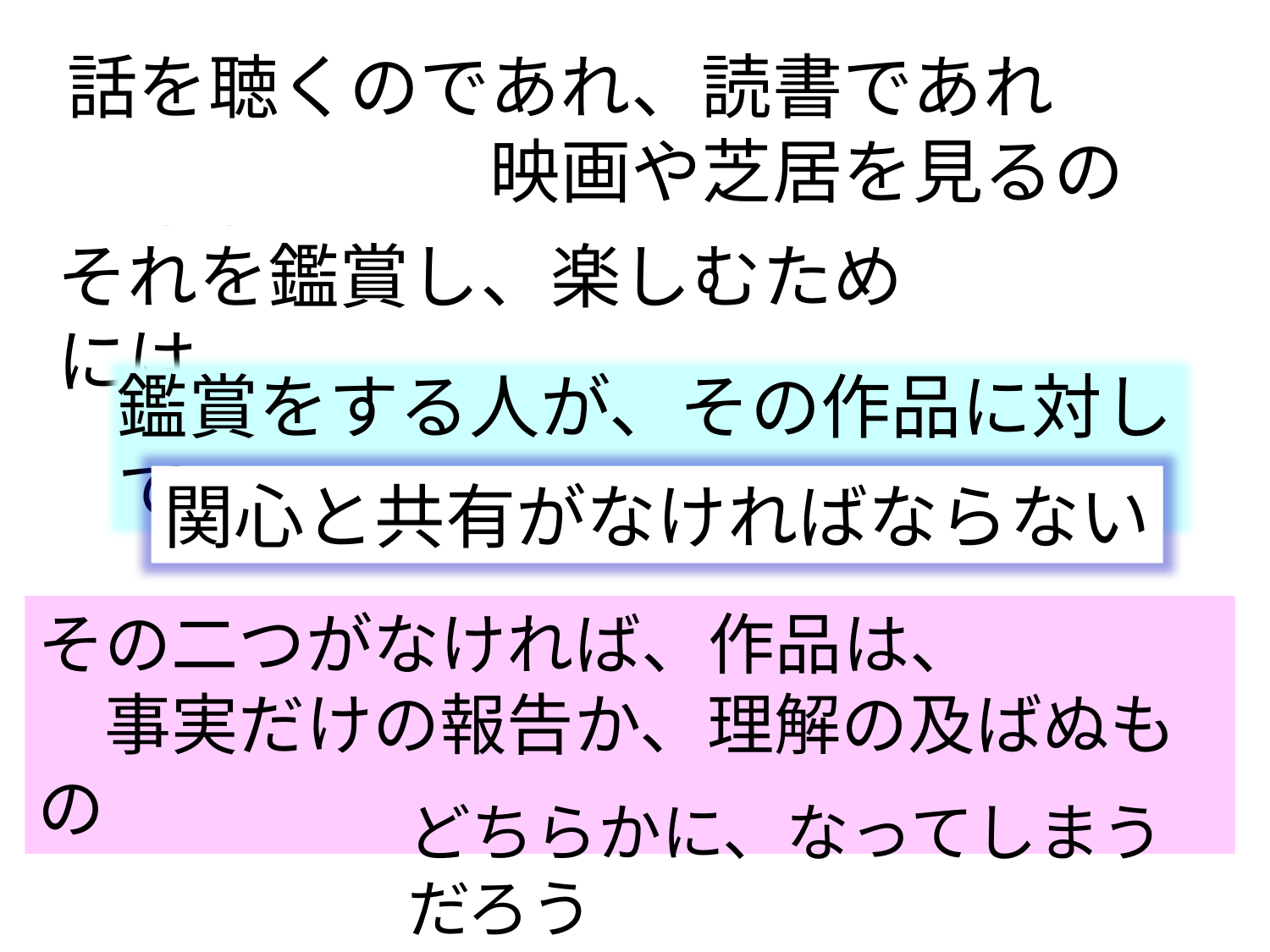

話を聴くのであれ、読書であれ
　　　　　　映画や芝居を見るのであれ
それを鑑賞し、楽しむためには
鑑賞をする人が、その作品に対して
関心と共有がなければならない
その二つがなければ、作品は、
　事実だけの報告か、理解の及ばぬもの
どちらかに、なってしまうだろう